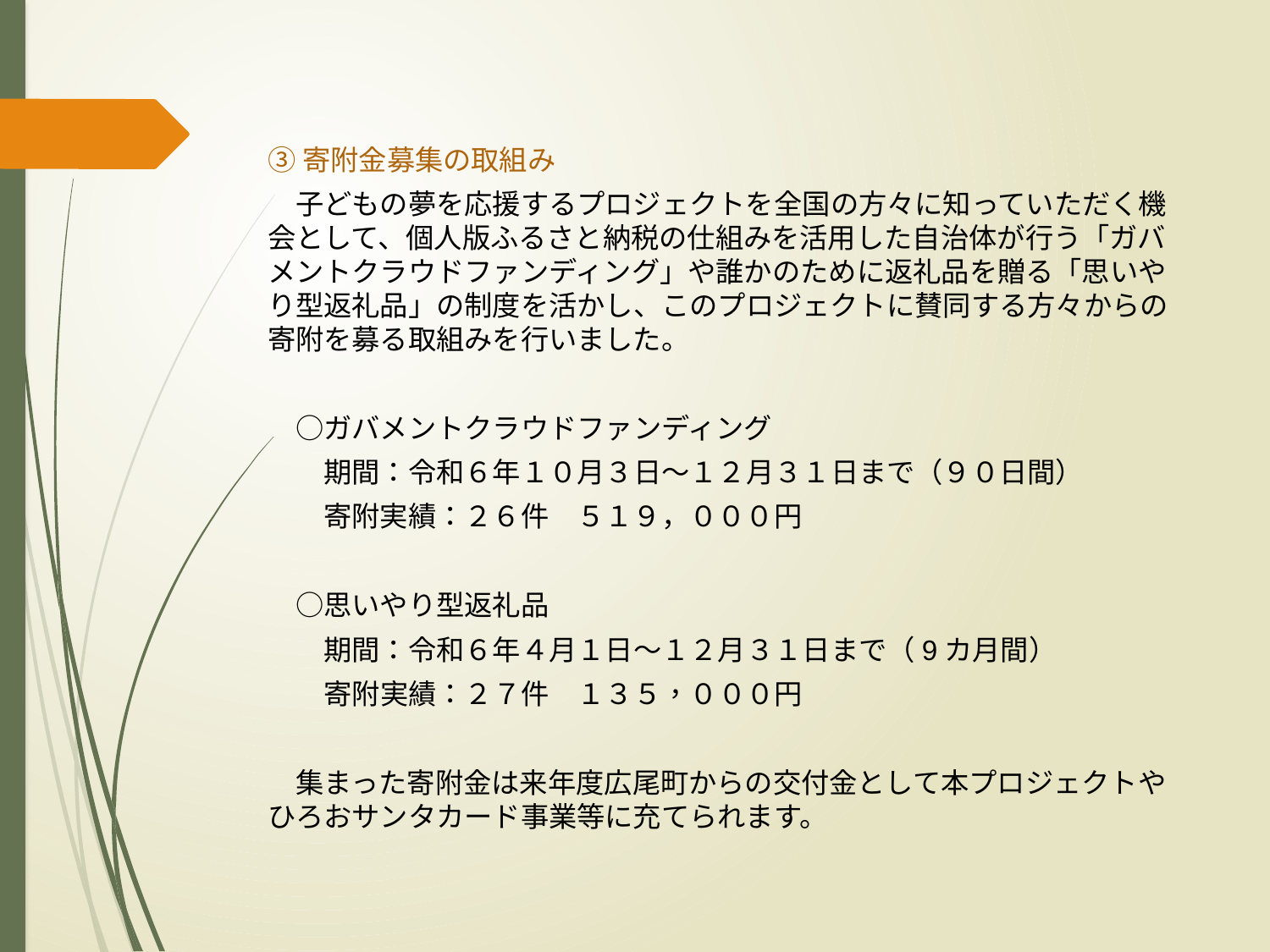

③寄附金募集の取組み
　子どもの夢を応援するプロジェクトを全国の方々に知っていただく機会として、個人版ふるさと納税の仕組みを活用した自治体が行う「ガバメントクラウドファンディング」や誰かのために返礼品を贈る「思いやり型返礼品」の制度を活かし、このプロジェクトに賛同する方々からの寄附を募る取組みを行いました。

　○ガバメントクラウドファンディング
　　期間：令和６年１０月３日～１２月３１日まで（９０日間）
　　寄附実績：２６件　５１９，０００円

　○思いやり型返礼品
　　期間：令和６年４月１日～１２月３１日まで（9カ月間）
　　寄附実績：２７件　１３５，０００円

　集まった寄附金は来年度広尾町からの交付金として本プロジェクトやひろおサンタカード事業等に充てられます。